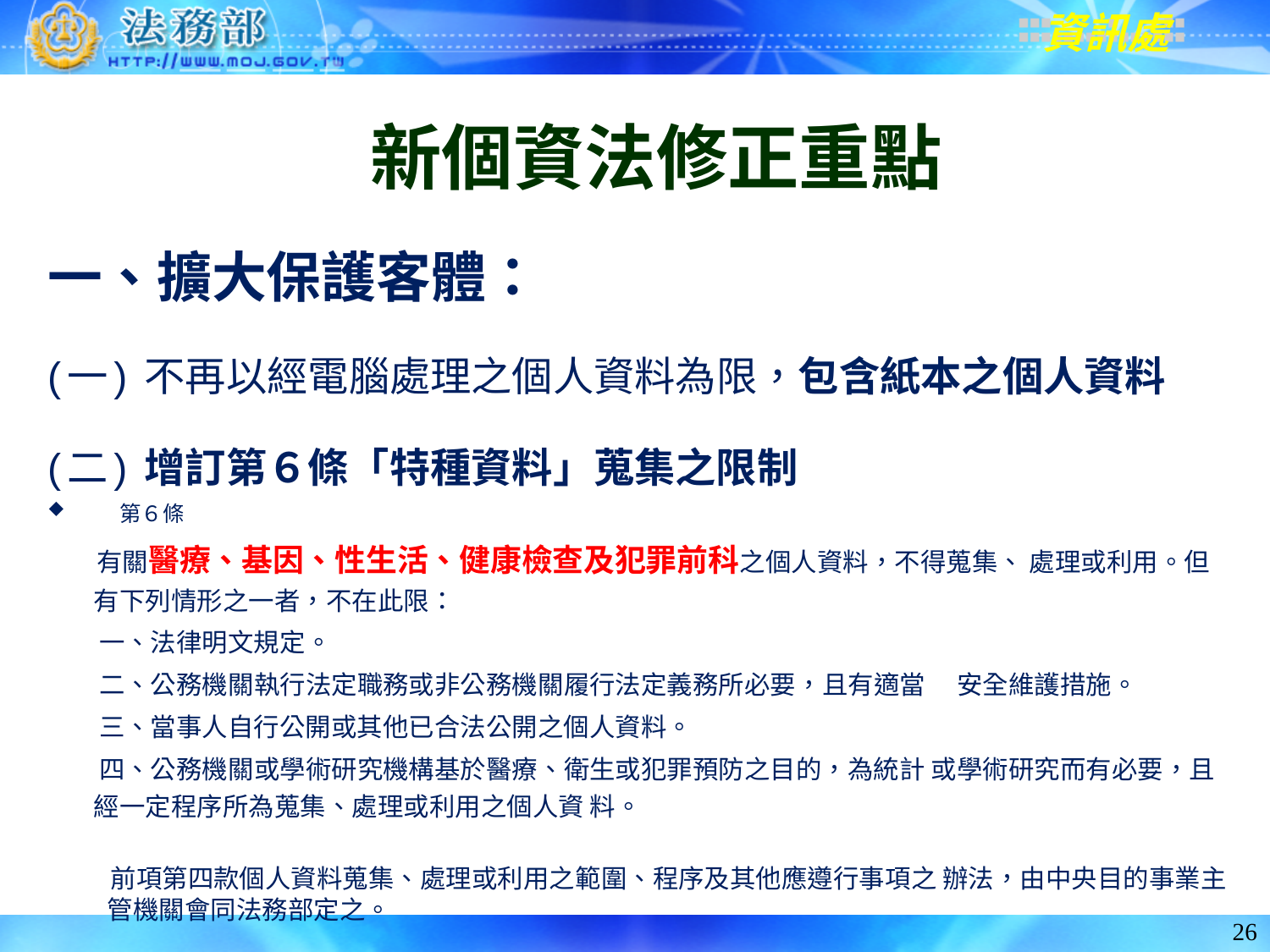

# 新個資法修正重點
一、擴大保護客體：
(一) 不再以經電腦處理之個人資料為限，包含紙本之個人資料
(二) 增訂第６條「特種資料」蒐集之限制
　第６條
有關醫療、基因、性生活、健康檢查及犯罪前科之個人資料，不得蒐集、 處理或利用。但有下列情形之一者，不在此限：
　　一、法律明文規定。
　　二、公務機關執行法定職務或非公務機關履行法定義務所必要，且有適當 　安全維護措施。
　　三、當事人自行公開或其他已合法公開之個人資料。
　　四、公務機關或學術研究機構基於醫療、衛生或犯罪預防之目的，為統計 或學術研究而有必要，且經一定程序所為蒐集、處理或利用之個人資 料。

　前項第四款個人資料蒐集、處理或利用之範圍、程序及其他應遵行事項之 辦法，由中央目的事業主管機關會同法務部定之。